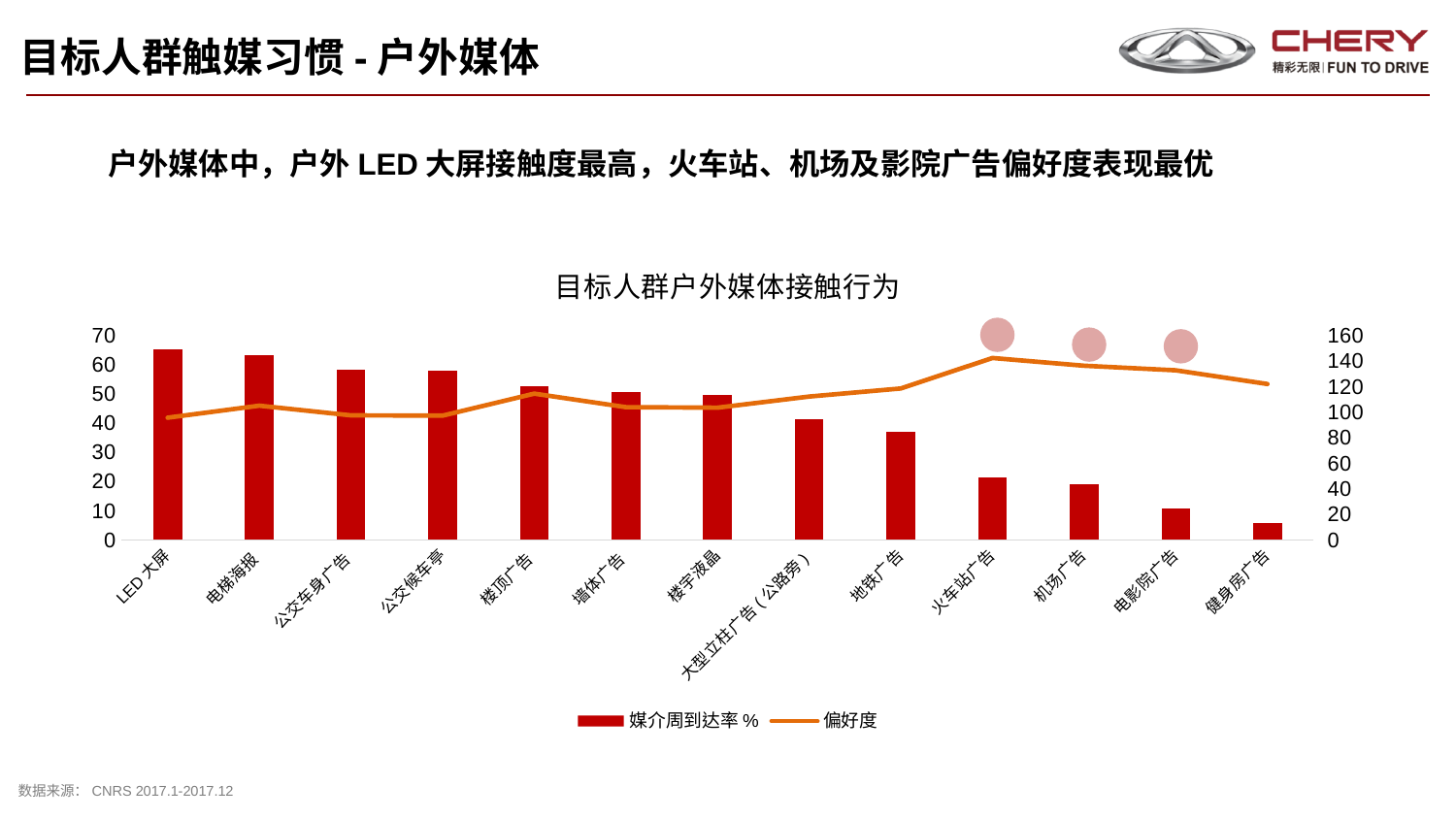

目标人群触媒习惯-户外媒体
户外媒体中，户外LED大屏接触度最高，火车站、机场及影院广告偏好度表现最优

### Chart: 目标人群户外媒体接触行为

| Category | 媒介周到达率% | 偏好度 |
|---|---|---|
| LED大屏 | 65.2 | 95.5 |
| 电梯海报  | 63.1 | 104.9 |
| 公交车身广告  | 58.1 | 97.3 |
| 公交候车亭 | 57.9 | 97.1 |
| 楼顶广告  | 52.6 | 114.3 |
| 墙体广告  | 50.4 | 103.7 |
| 楼宇液晶 | 49.6 | 103.3 |
| 大型立柱广告(公路旁)  | 41.4 | 112.0 |
| 地铁广告 | 36.8 | 118.3 |
| 火车站广告 | 21.3 | 142.1 |
| 机场广告 | 19.1 | 136.1 |
| 电影院广告 | 10.7 | 132.5 |
| 健身房广告 | 5.8 | 121.8 |

数据来源：CNRS 2017.1-2017.12